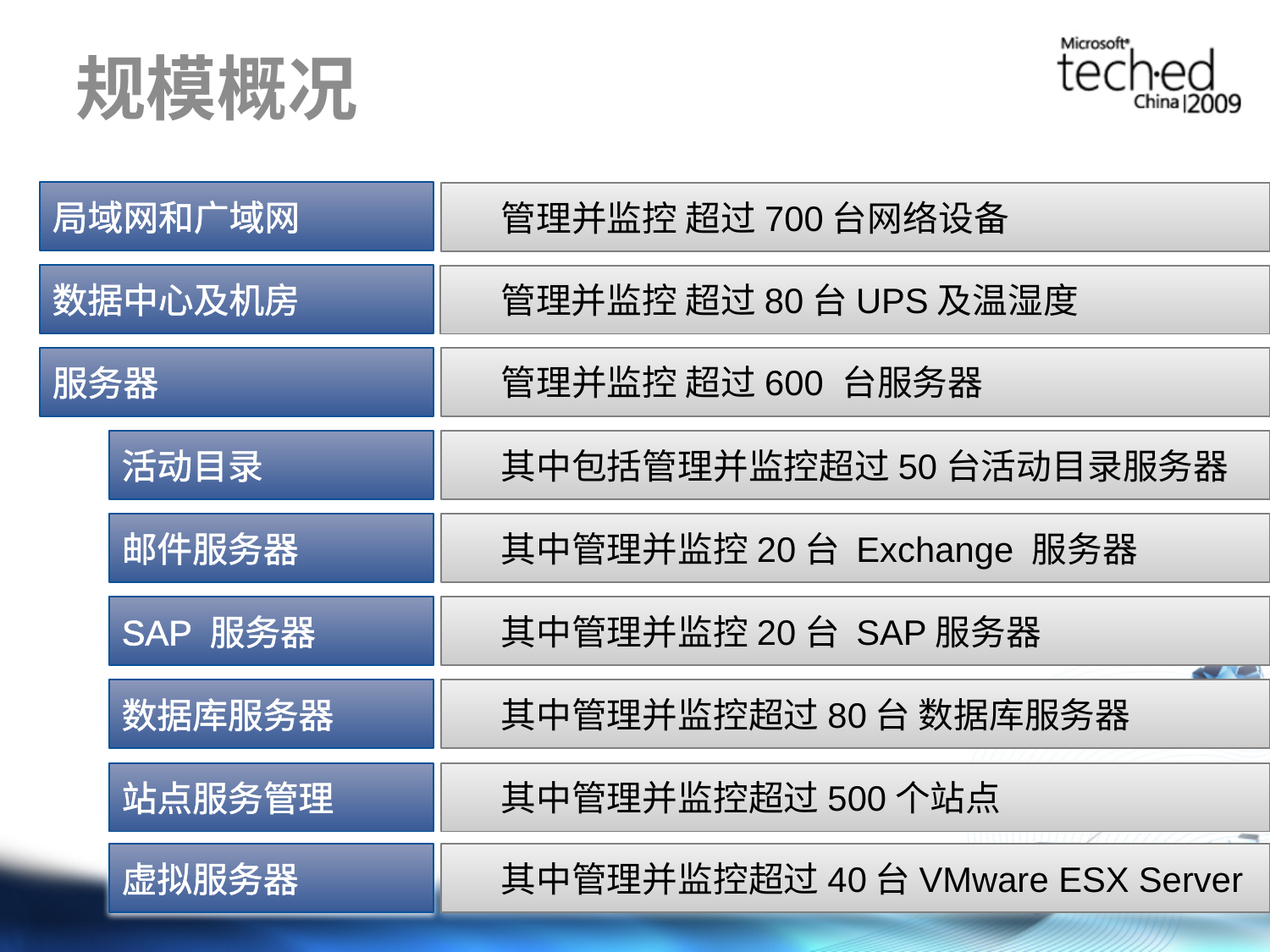

# 规模概况
局域网和广域网
管理并监控 超过700台网络设备
数据中心及机房
管理并监控 超过80台UPS及温湿度
服务器
管理并监控 超过600 台服务器
活动目录
其中包括管理并监控超过50台活动目录服务器
邮件服务器
其中管理并监控20台 Exchange 服务器
SAP 服务器
其中管理并监控20台 SAP服务器
数据库服务器
其中管理并监控超过80台 数据库服务器
站点服务管理
其中管理并监控超过500个站点
虚拟服务器
其中管理并监控超过40台VMware ESX Server